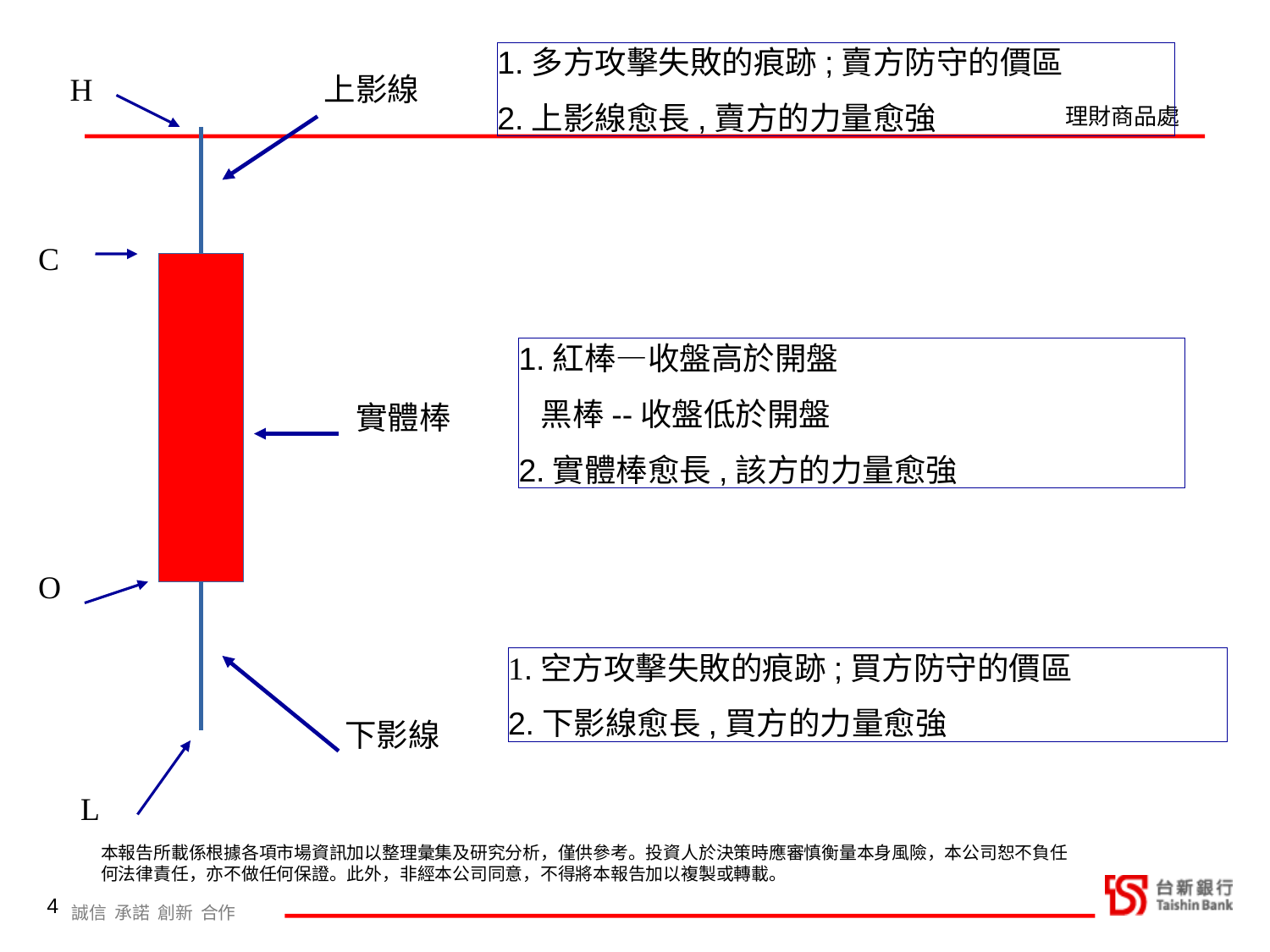

1.多方攻擊失敗的痕跡;賣方防守的價區
2.上影線愈長,賣方的力量愈強
H
上影線

C

1.紅棒—收盤高於開盤
  黑棒--收盤低於開盤
2.實體棒愈長,該方的力量愈強
實體棒

O

1.空方攻擊失敗的痕跡;買方防守的價區
2.下影線愈長,買方的力量愈強

下影線

L
4